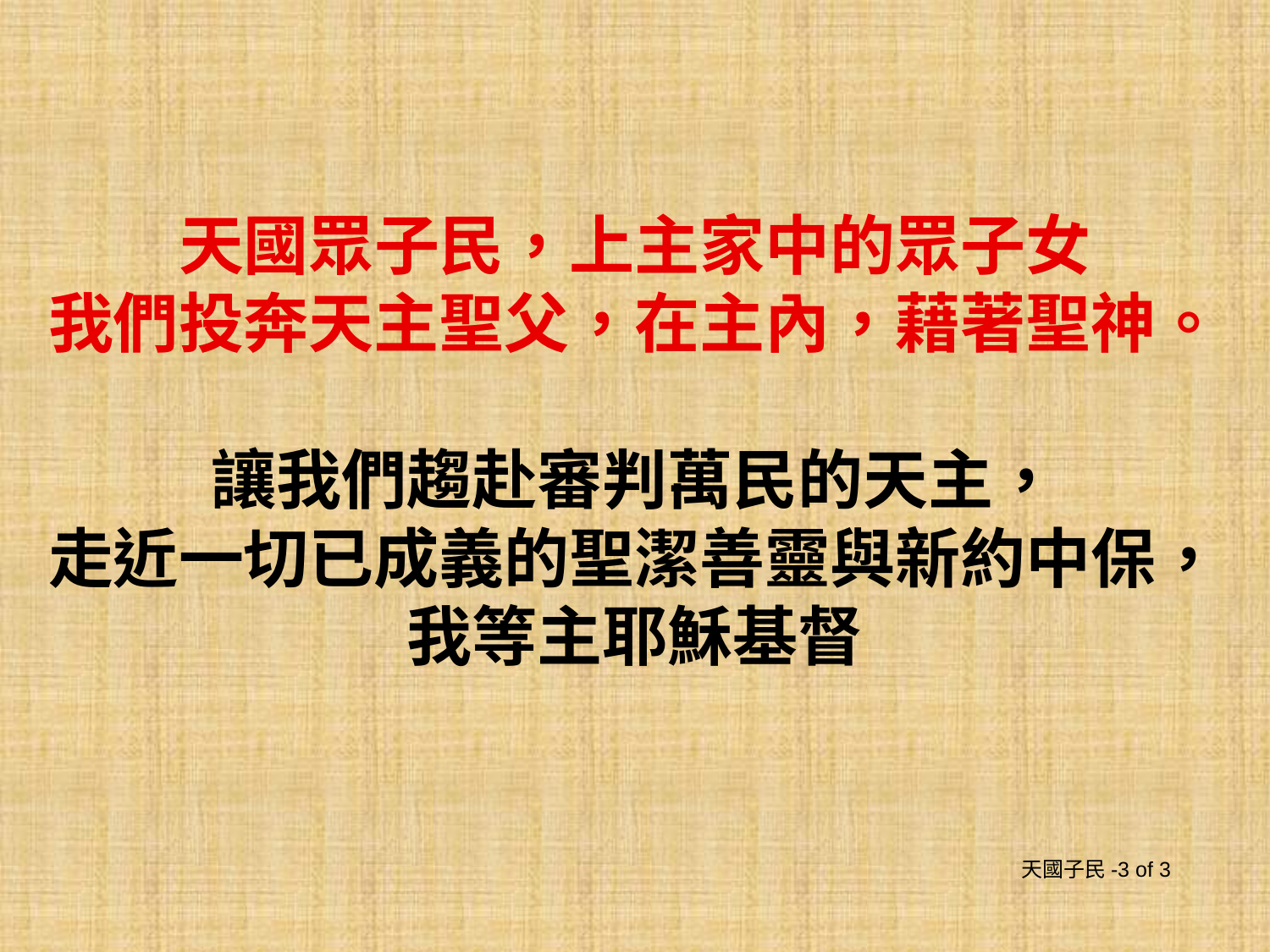

天國眾子民，上主家中的眾子女
我們投奔天主聖父，在主內，藉著聖神。

讓我們趨赴審判萬民的天主，
走近一切已成義的聖潔善靈與新約中保，我等主耶穌基督
天國子民-3 of 3